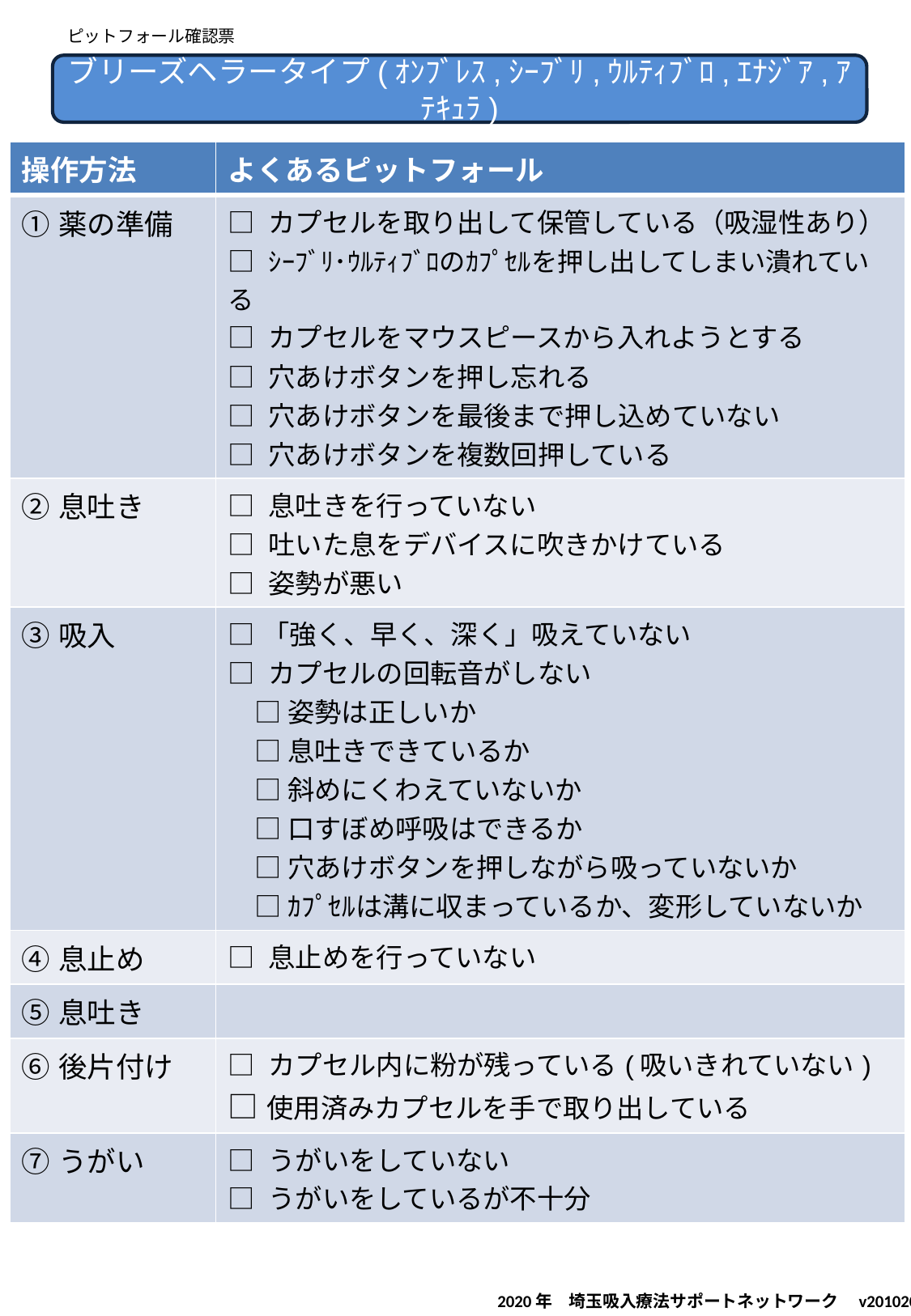

ピットフォール確認票
ブリーズヘラータイプ(ｵﾝﾌﾞﾚｽ,ｼｰﾌﾞﾘ,ｳﾙﾃｨﾌﾞﾛ,ｴﾅｼﾞｱ,ｱﾃｷｭﾗ)
| 操作方法 | よくあるピットフォール |
| --- | --- |
| ①薬の準備 | □ カプセルを取り出して保管している（吸湿性あり） □ ｼｰﾌﾞﾘ･ｳﾙﾃｨﾌﾞﾛのｶﾌﾟｾﾙを押し出してしまい潰れている □ カプセルをマウスピースから入れようとする □ 穴あけボタンを押し忘れる □ 穴あけボタンを最後まで押し込めていない □ 穴あけボタンを複数回押している |
| ②息吐き | □ 息吐きを行っていない □ 吐いた息をデバイスに吹きかけている □ 姿勢が悪い |
| ③吸入 | □「強く、早く、深く」吸えていない □ カプセルの回転音がしない 　□ 姿勢は正しいか 　□ 息吐きできているか 　□ 斜めにくわえていないか 　□ 口すぼめ呼吸はできるか 　□ 穴あけボタンを押しながら吸っていないか 　□ ｶﾌﾟｾﾙは溝に収まっているか、変形していないか |
| ④息止め | □ 息止めを行っていない |
| ⑤息吐き |  |
| ⑥後片付け | □ カプセル内に粉が残っている(吸いきれていない) □使用済みカプセルを手で取り出している |
| ⑦うがい | □ うがいをしていない □ うがいをしているが不十分 |
2020年　埼玉吸入療法サポートネットワーク　v201020